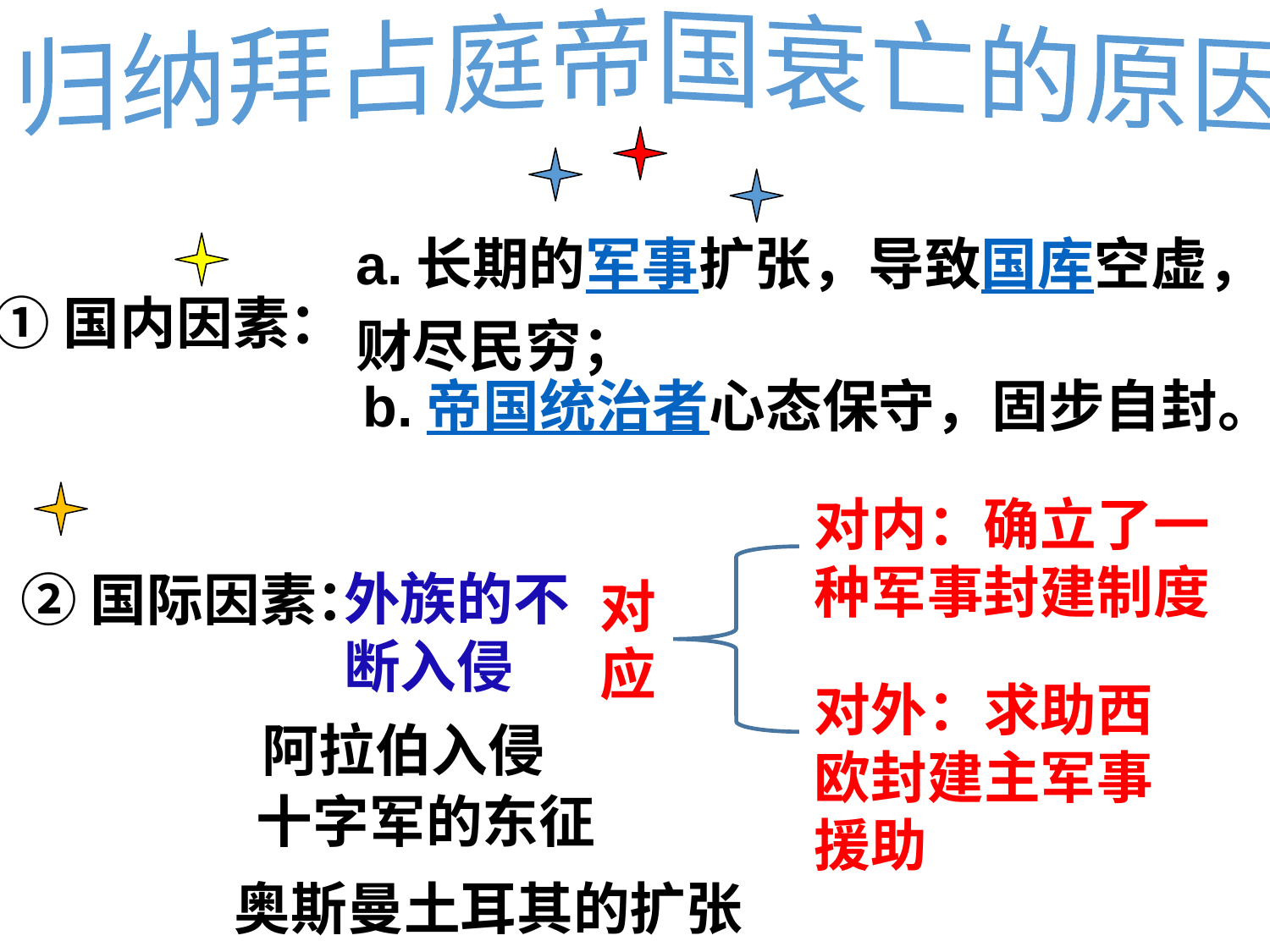

归纳拜占庭帝国衰亡的原因

a.长期的军事扩张，导致国库空虚，财尽民穷；

①国内因素：
b.帝国统治者心态保守，固步自封。

对内：确立了一种军事封建制度

外族的不断入侵
②国际因素：
对应

对外：求助西欧封建主军事援助
阿拉伯入侵
十字军的东征
奥斯曼土耳其的扩张